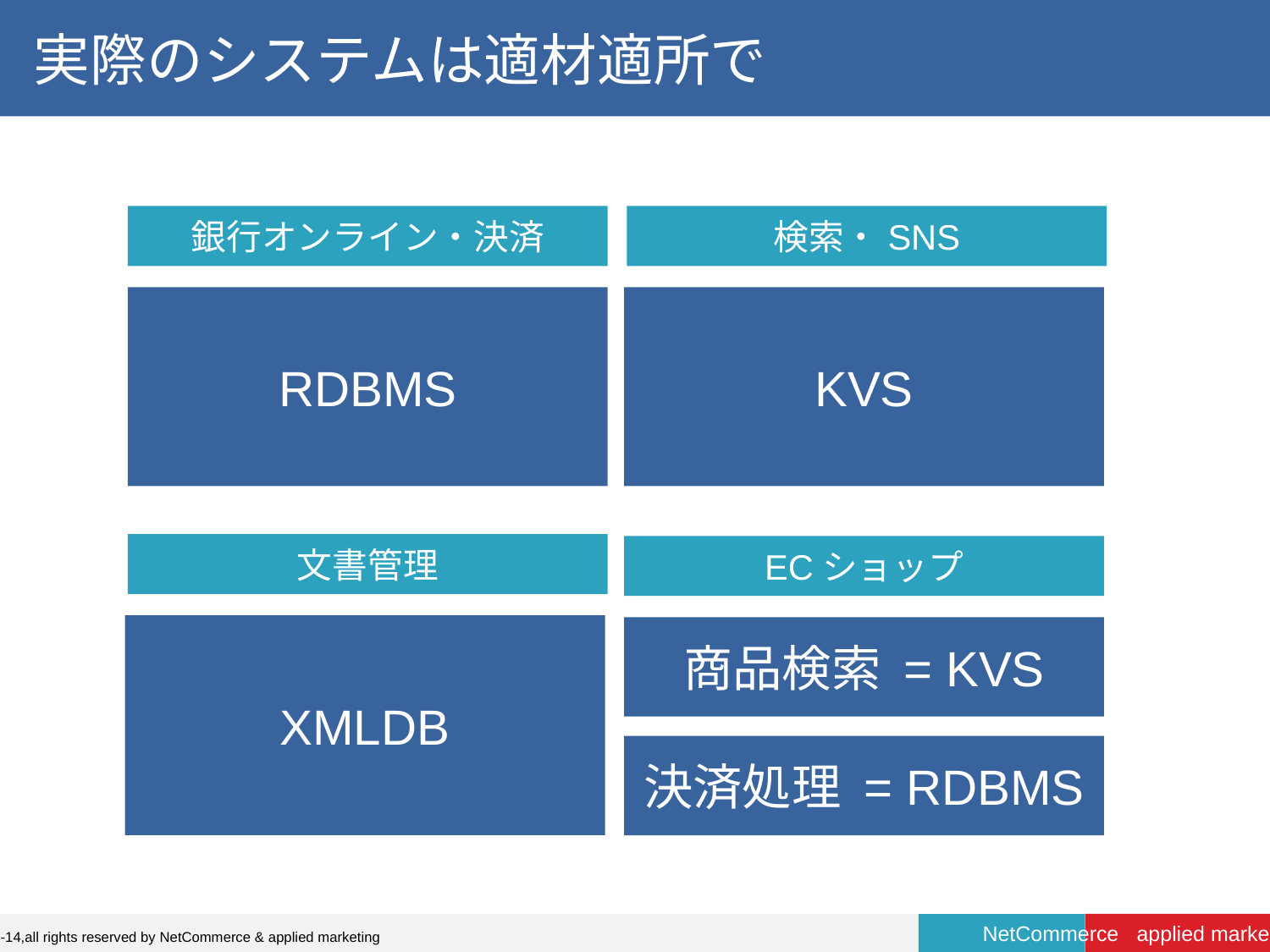

# 実際のシステムは適材適所で
銀行オンライン・決済
検索・SNS
RDBMS
KVS
文書管理
ECショップ
XMLDB
商品検索 = KVS
決済処理 = RDBMS